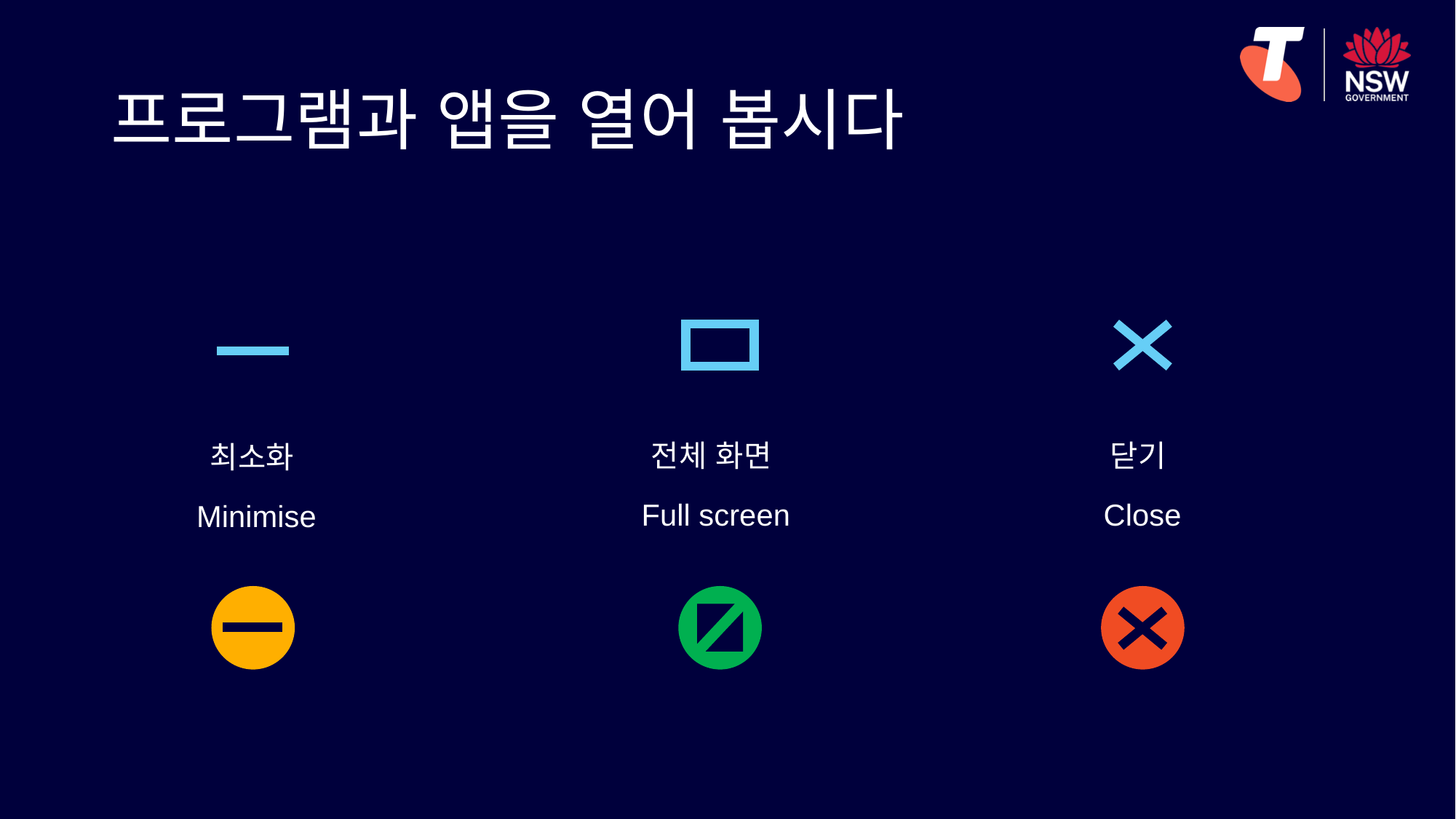

# 프로그램과 앱을 열어 봅시다
전체 화면
Full screen
닫기
Close
최소화
 Minimise